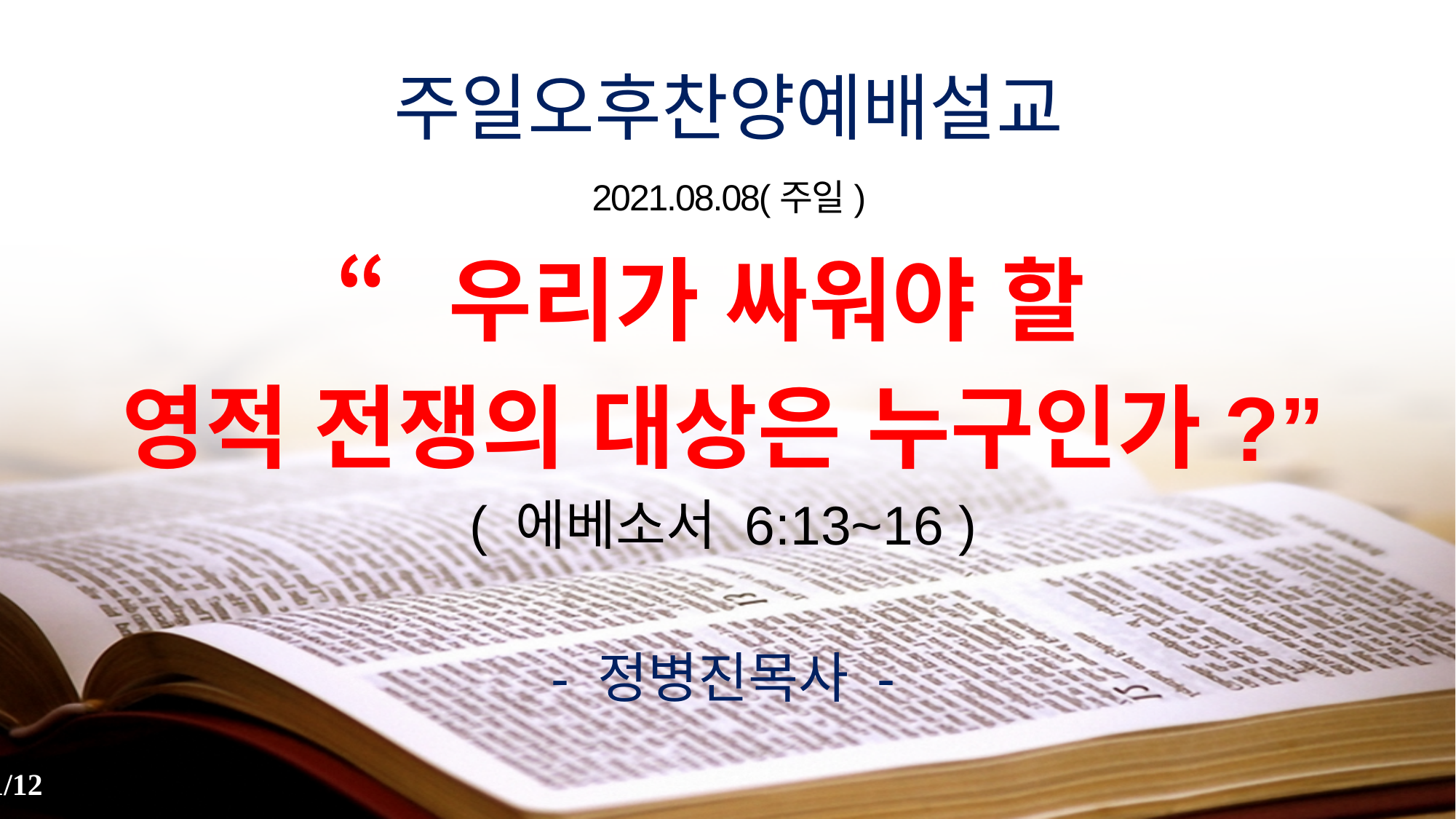

주일오후찬양예배설교
2021.08.08(주일)
“우리가 싸워야 할
영적 전쟁의 대상은 누구인가?”
( 에베소서 6:13~16 )

- 정병진목사 -